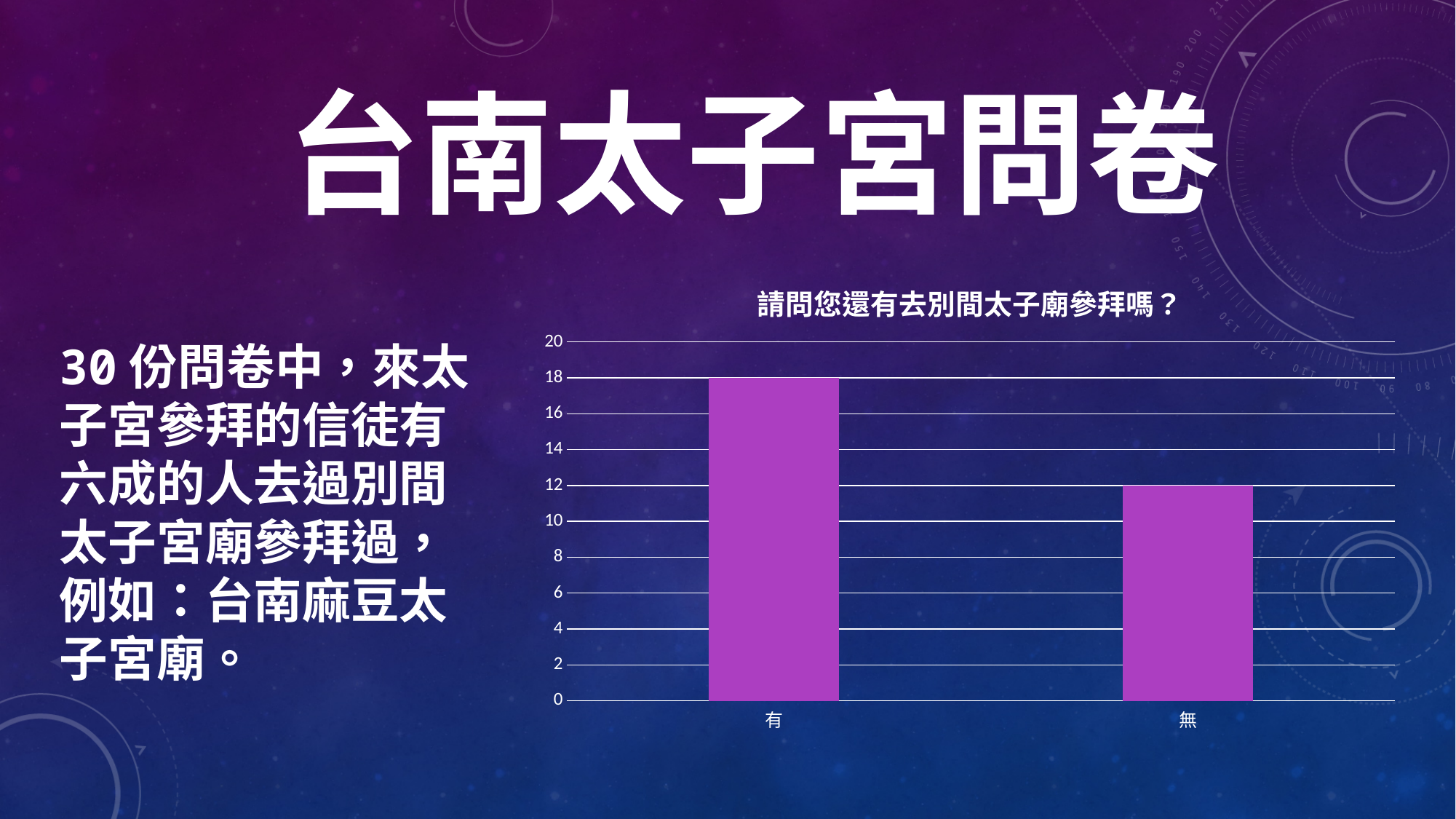

# 台南太子宮問卷

### Chart:

| Category | 請問您還有去別間太子廟參拜嗎？ |
|---|---|
| 有 | 18.0 |
| 無 | 12.0 |
30份問卷中，來太子宮參拜的信徒有六成的人去過別間太子宮廟參拜過，例如：台南麻豆太子宮廟。